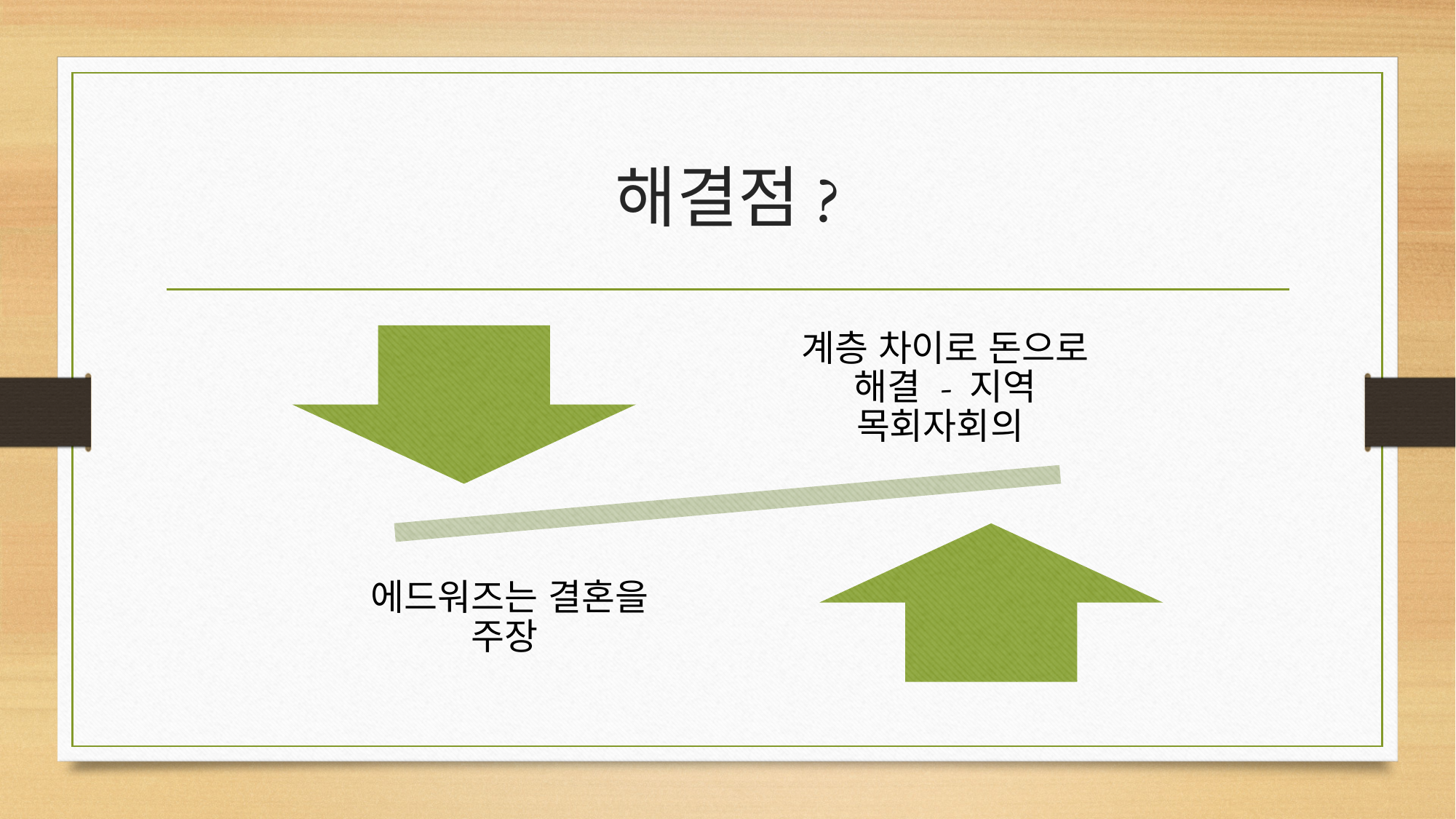

# 해결점?
계층 차이로 돈으로 해결 - 지역 목회자회의
에드워즈는 결혼을 주장